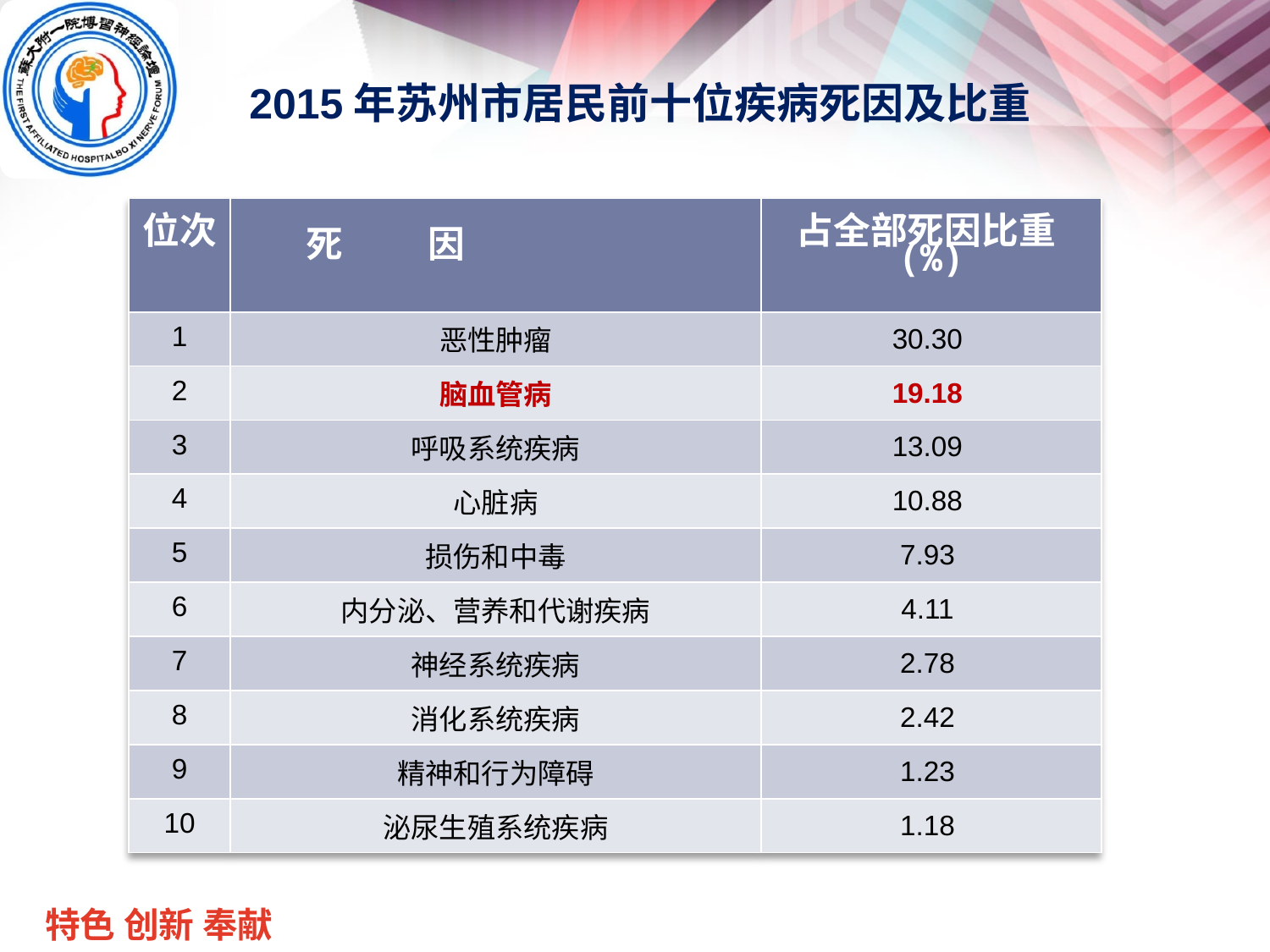

2015年苏州市居民前十位疾病死因及比重
| 位次 | 死 因 | 占全部死因比重(%) |
| --- | --- | --- |
| 1 | 恶性肿瘤 | 30.30 |
| 2 | 脑血管病 | 19.18 |
| 3 | 呼吸系统疾病 | 13.09 |
| 4 | 心脏病 | 10.88 |
| 5 | 损伤和中毒 | 7.93 |
| 6 | 内分泌、营养和代谢疾病 | 4.11 |
| 7 | 神经系统疾病 | 2.78 |
| 8 | 消化系统疾病 | 2.42 |
| 9 | 精神和行为障碍 | 1.23 |
| 10 | 泌尿生殖系统疾病 | 1.18 |